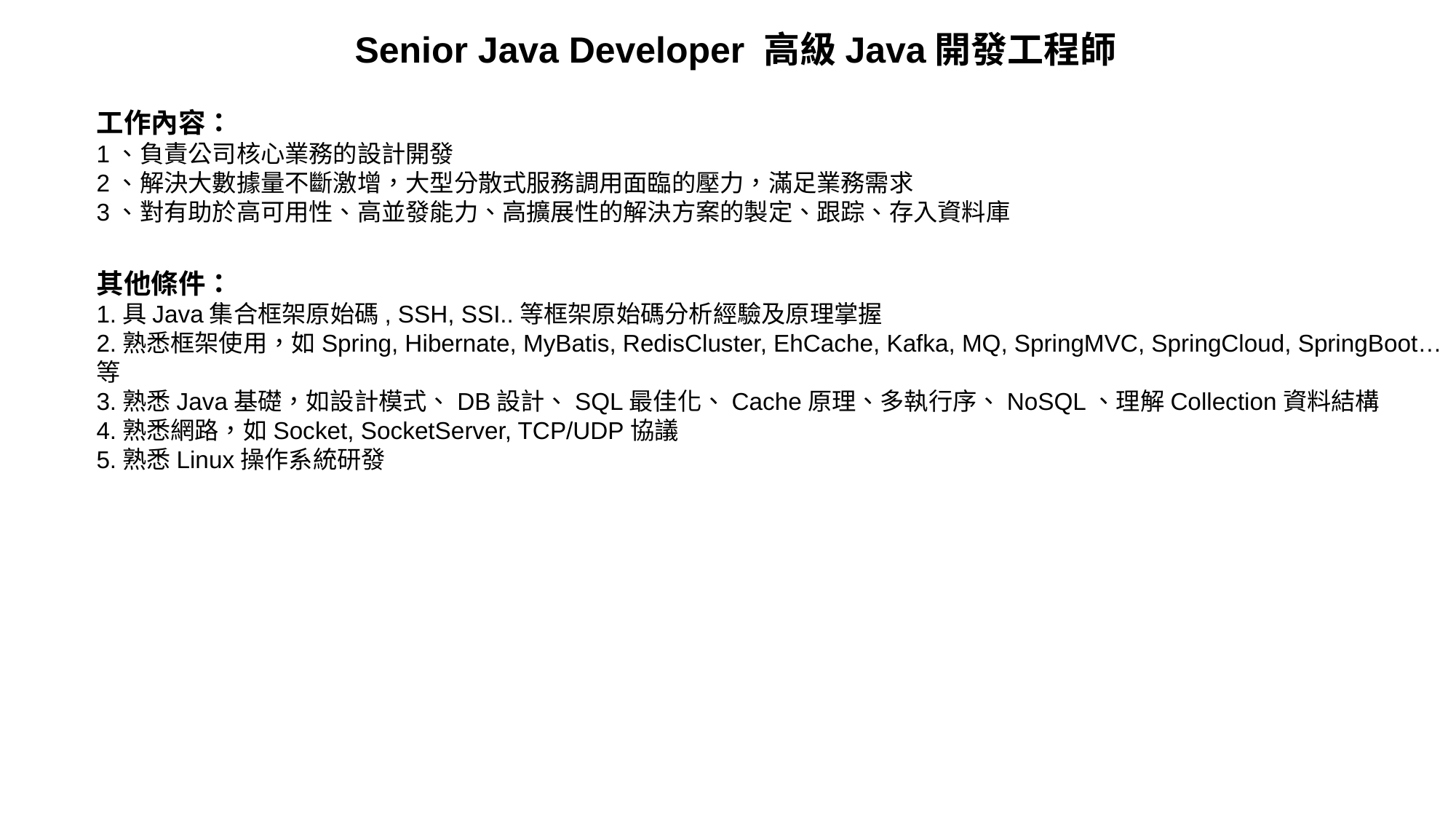

Senior Java Developer 高級Java開發工程師
工作內容：
1、負責公司核心業務的設計開發
2、解決大數據量不斷激增，大型分散式服務調用面臨的壓力，滿足業務需求
3、對有助於高可用性、高並發能力、高擴展性的解決方案的製定、跟踪、存入資料庫
其他條件：
1.具Java集合框架原始碼, SSH, SSI..等框架原始碼分析經驗及原理掌握
2.熟悉框架使用，如Spring, Hibernate, MyBatis, RedisCluster, EhCache, Kafka, MQ, SpringMVC, SpringCloud, SpringBoot…等
3.熟悉Java基礎，如設計模式、DB設計、SQL最佳化、Cache原理、多執行序、NoSQL、理解Collection資料結構
4.熟悉網路，如Socket, SocketServer, TCP/UDP協議
5.熟悉Linux操作系統研發